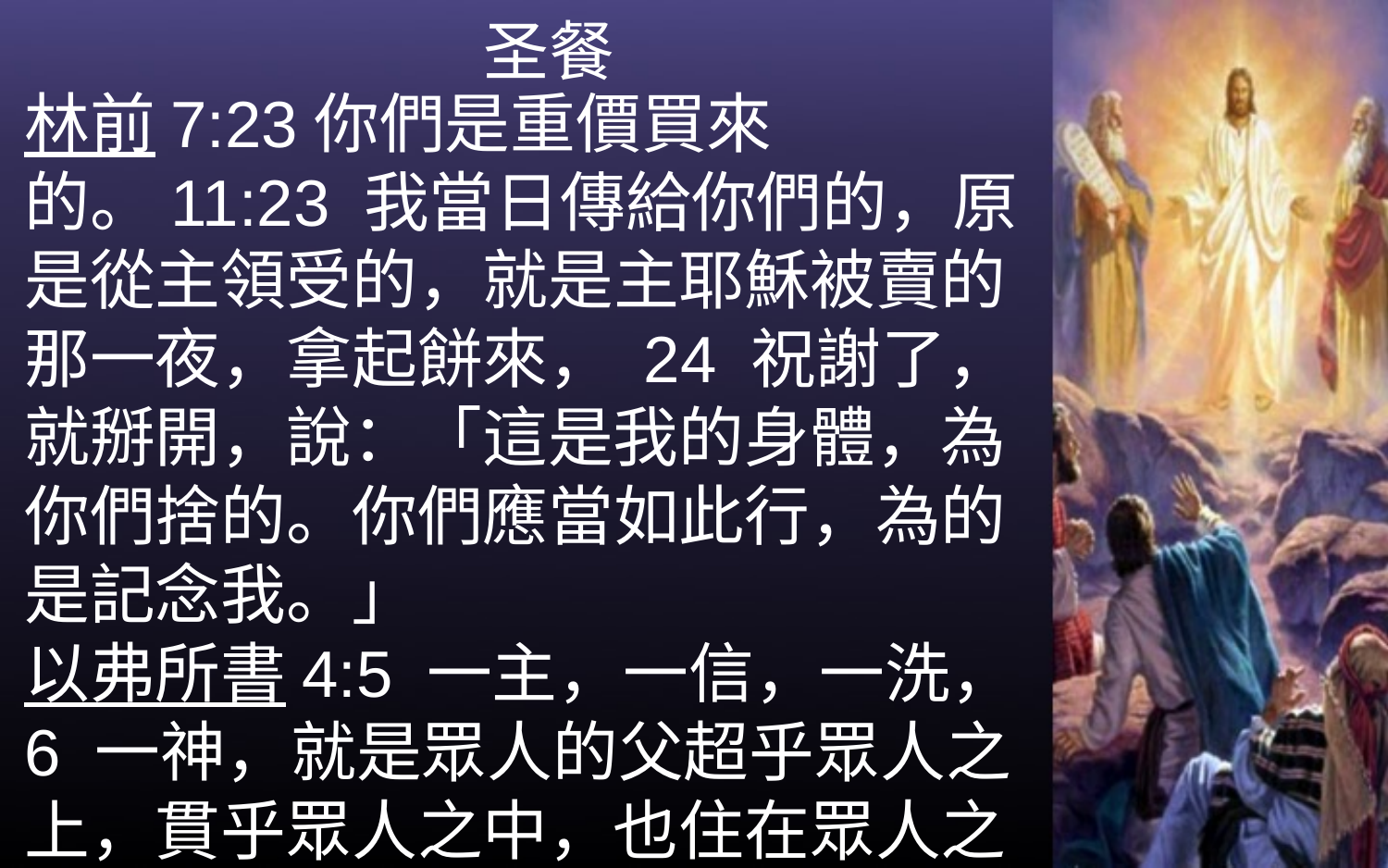

圣餐
林前7:23你們是重價買來的。11:23 我當日傳給你們的，原是從主領受的，就是主耶穌被賣的那一夜，拿起餅來， 24 祝謝了，就掰開，說：「這是我的身體，為你們捨的。你們應當如此行，為的是記念我。」
以弗所書4:5 一主，一信，一洗， 6 一神，就是眾人的父超乎眾人之上，貫乎眾人之中，也住在眾人之內。